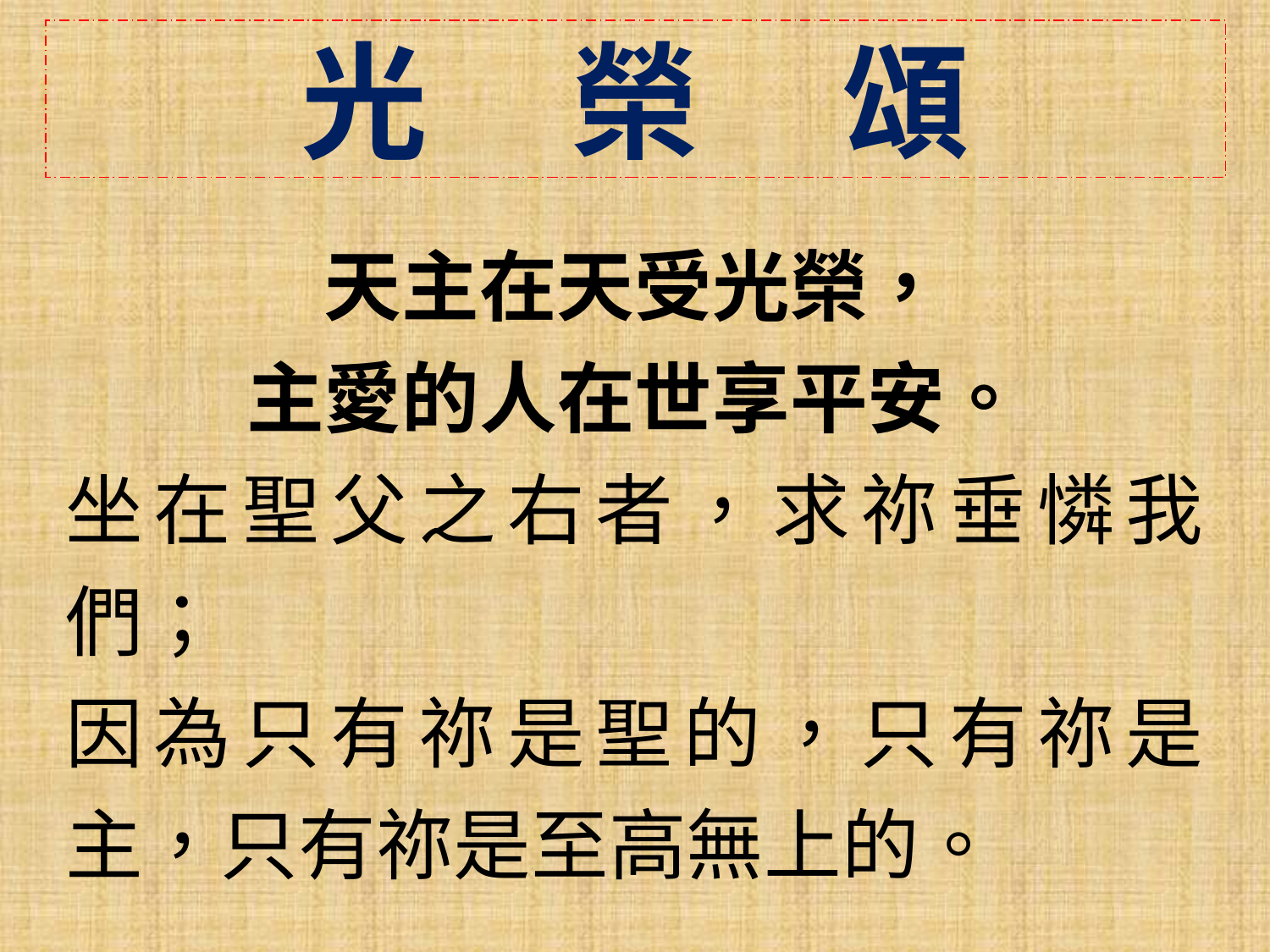

光     榮     頌
天主在天受光榮，
主愛的人在世享平安。
坐在聖父之右者，求祢垂憐我們；
因為只有祢是聖的，只有祢是主，只有祢是至高無上的。